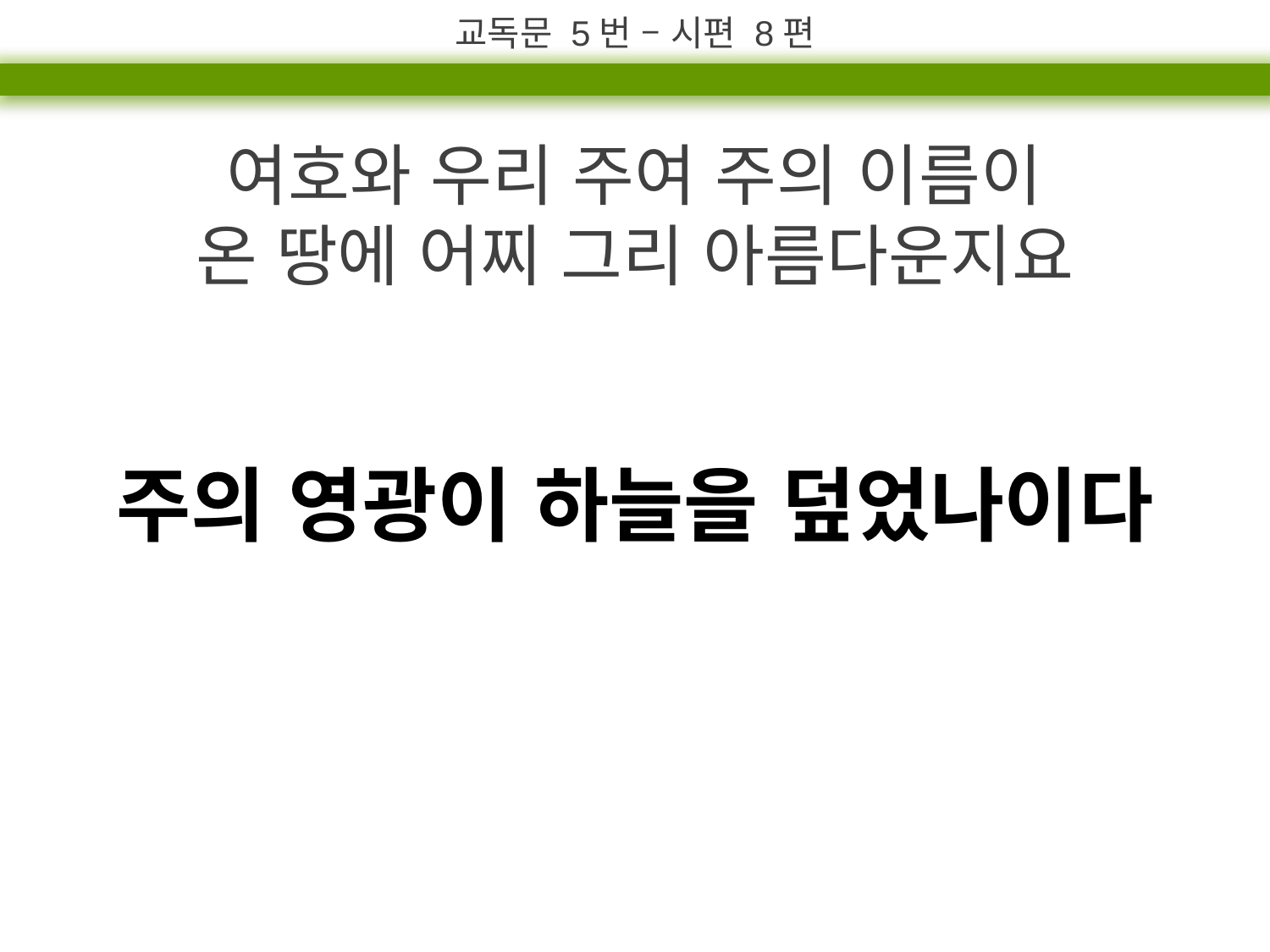

교독문 5번 – 시편 8편

여호와 우리 주여 주의 이름이
온 땅에 어찌 그리 아름다운지요
주의 영광이 하늘을 덮었나이다